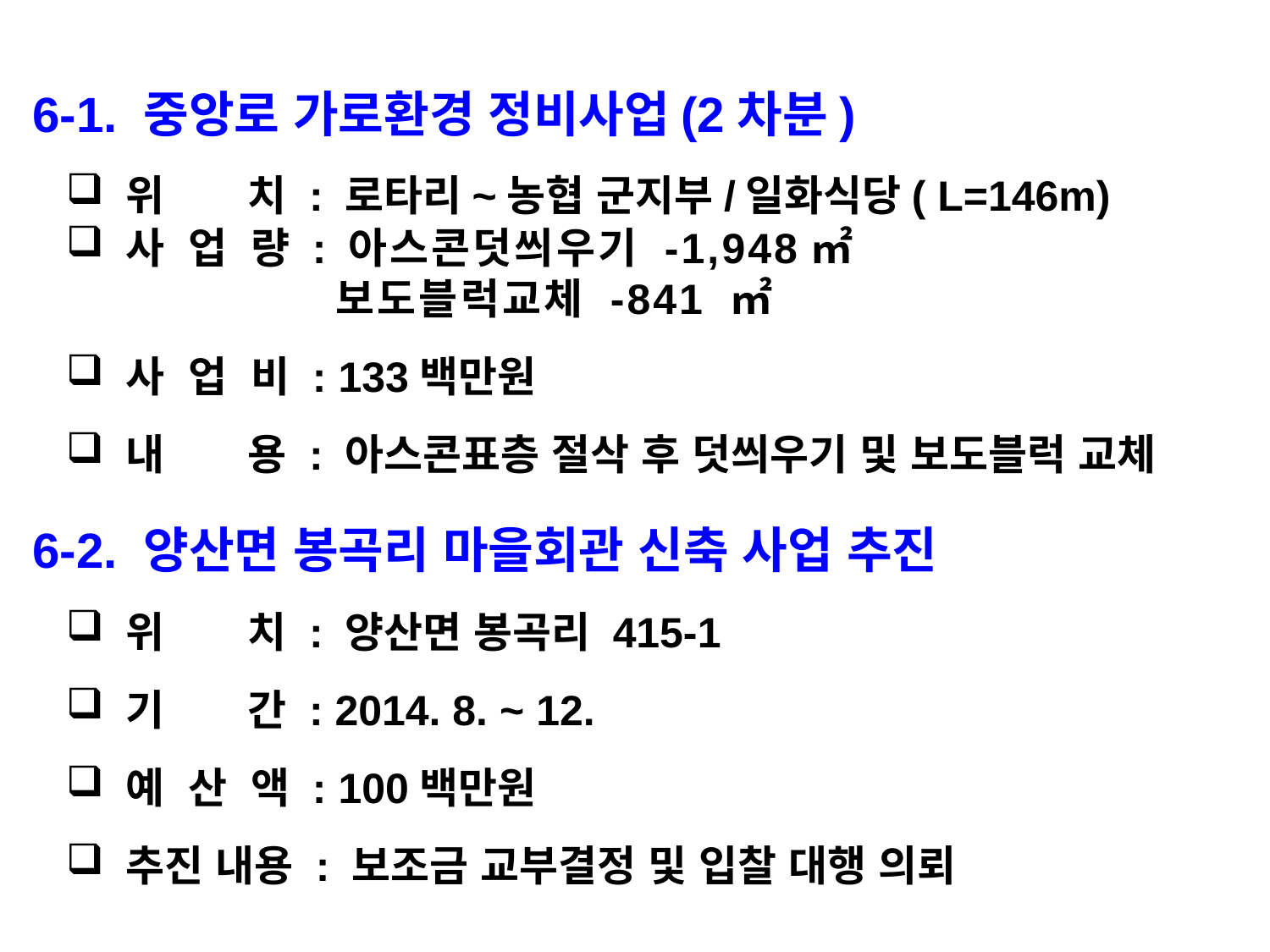

6-1. 중앙로 가로환경 정비사업(2차분)
 위       치 : 로타리~농협 군지부/일화식당( L=146m)
 사  업  량 : 아스콘덧씌우기 -1,948㎡
                보도블럭교체 -841 ㎡
 사  업  비 : 133백만원
 내       용 : 아스콘표층 절삭 후 덧씌우기 및 보도블럭 교체

6-2. 양산면 봉곡리 마을회관 신축 사업 추진
 위       치 : 양산면 봉곡리 415-1
 기       간 : 2014. 8. ~ 12.
 예  산  액 : 100백만원
 추진 내용 : 보조금 교부결정 및 입찰 대행 의뢰